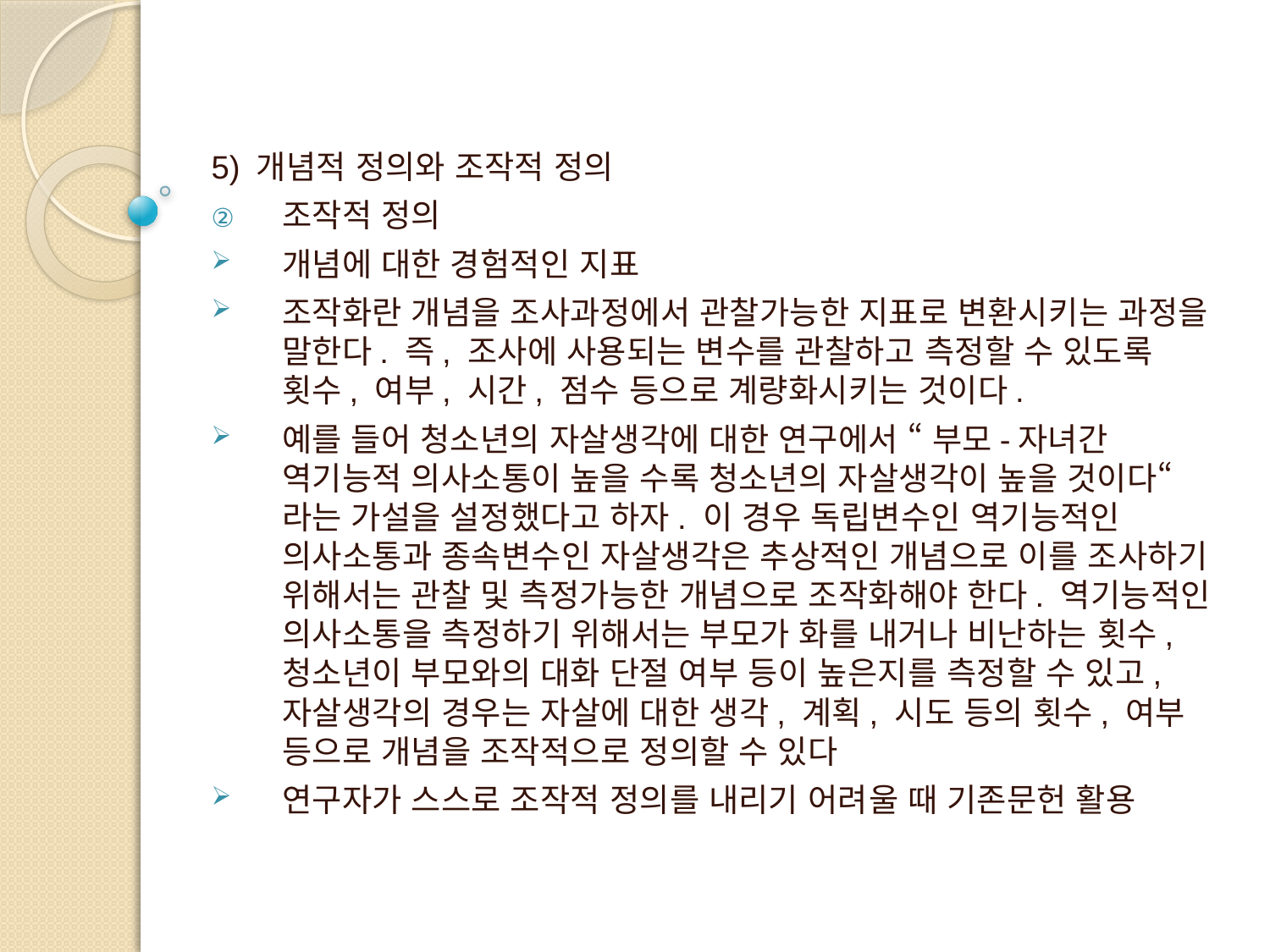

5) 개념적 정의와 조작적 정의
조작적 정의
개념에 대한 경험적인 지표
조작화란 개념을 조사과정에서 관찰가능한 지표로 변환시키는 과정을 말한다. 즉, 조사에 사용되는 변수를 관찰하고 측정할 수 있도록 횟수, 여부, 시간, 점수 등으로 계량화시키는 것이다.
예를 들어 청소년의 자살생각에 대한 연구에서 “ 부모-자녀간 역기능적 의사소통이 높을 수록 청소년의 자살생각이 높을 것이다“ 라는 가설을 설정했다고 하자. 이 경우 독립변수인 역기능적인 의사소통과 종속변수인 자살생각은 추상적인 개념으로 이를 조사하기 위해서는 관찰 및 측정가능한 개념으로 조작화해야 한다. 역기능적인 의사소통을 측정하기 위해서는 부모가 화를 내거나 비난하는 횟수, 청소년이 부모와의 대화 단절 여부 등이 높은지를 측정할 수 있고, 자살생각의 경우는 자살에 대한 생각, 계획, 시도 등의 횟수, 여부 등으로 개념을 조작적으로 정의할 수 있다
연구자가 스스로 조작적 정의를 내리기 어려울 때 기존문헌 활용